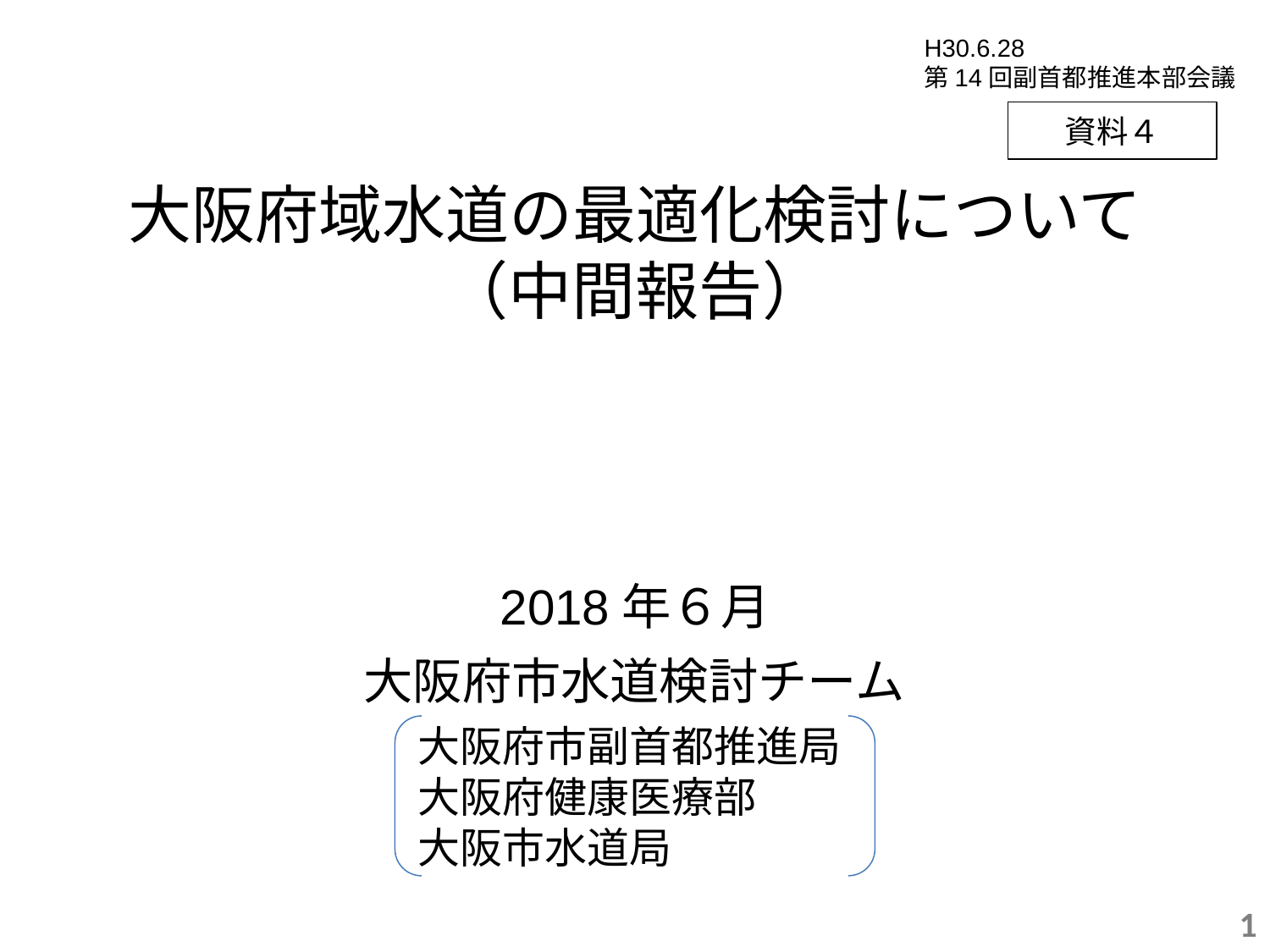

H30.6.28
第14回副首都推進本部会議
資料４
# 大阪府域水道の最適化検討について（中間報告）
2018年６月
大阪府市水道検討チーム

大阪府市副首都推進局
大阪府健康医療部
大阪市水道局
1